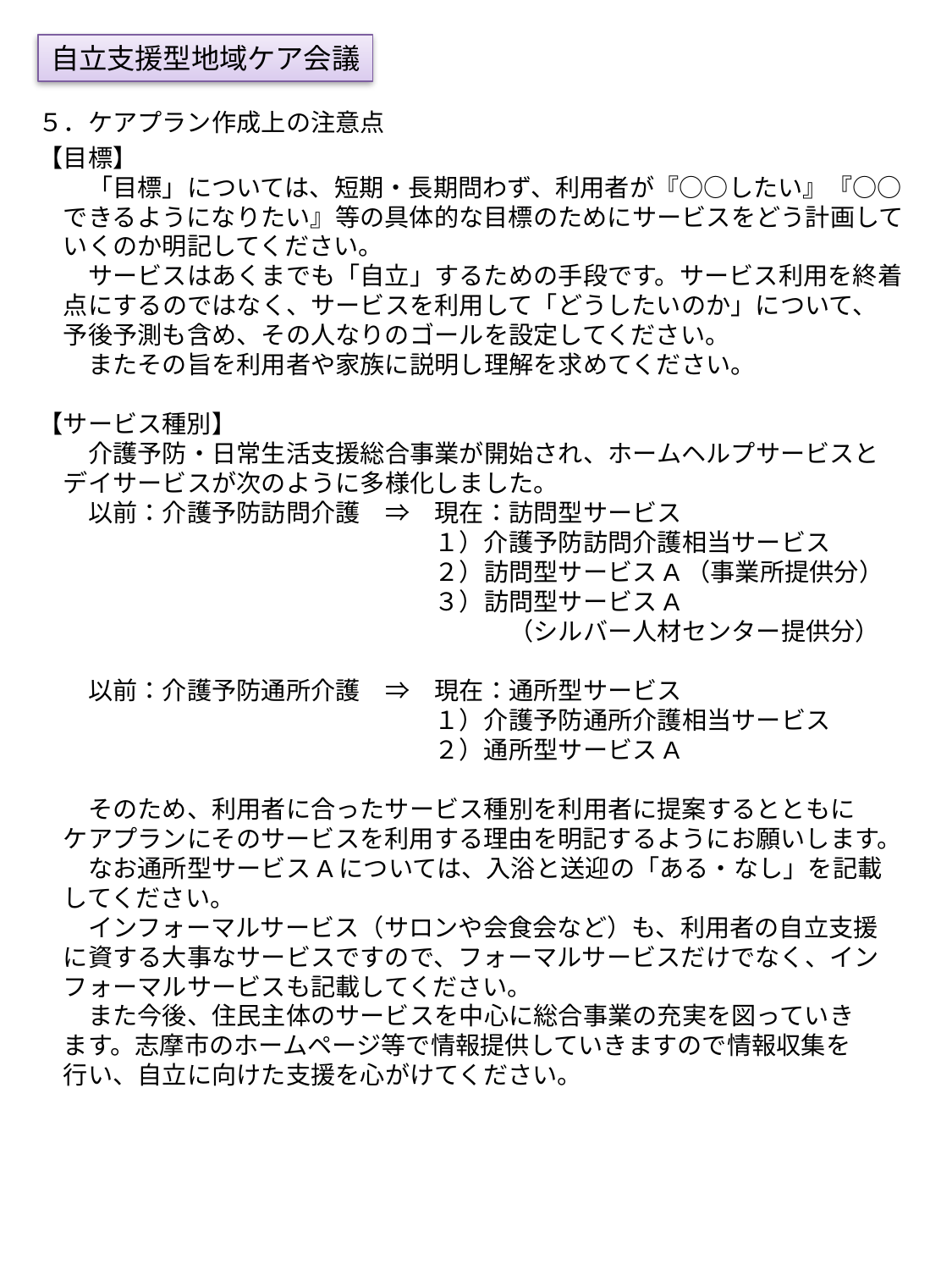

自立支援型地域ケア会議
５．ケアプラン作成上の注意点
【目標】
　　「目標」については、短期・長期問わず、利用者が『○○したい』『○○
　できるようになりたい』等の具体的な目標のためにサービスをどう計画して
　いくのか明記してください。
　　サービスはあくまでも「自立」するための手段です。サービス利用を終着
　点にするのではなく、サービスを利用して「どうしたいのか」について、
　予後予測も含め、その人なりのゴールを設定してください。
　　またその旨を利用者や家族に説明し理解を求めてください。

【サービス種別】
　　介護予防・日常生活支援総合事業が開始され、ホームヘルプサービスと
　デイサービスが次のように多様化しました。
　　以前：介護予防訪問介護　⇒　現在：訪問型サービス
　　　　　　　　　　　　　　　　１）介護予防訪問介護相当サービス
　　　　　　　　　　　　　　　　２）訪問型サービスA（事業所提供分）
　　　　　　　　　　　　　　　　３）訪問型サービスA
　　　　　　　　　　　　　　　　　　　（シルバー人材センター提供分）

　　以前：介護予防通所介護　⇒　現在：通所型サービス
　　　　　　　　　　　　　　　　１）介護予防通所介護相当サービス
　　　　　　　　　　　　　　　　２）通所型サービスA

　　そのため、利用者に合ったサービス種別を利用者に提案するとともに
　ケアプランにそのサービスを利用する理由を明記するようにお願いします。
　　なお通所型サービスAについては、入浴と送迎の「ある・なし」を記載
　してください。
　　インフォーマルサービス（サロンや会食会など）も、利用者の自立支援
　に資する大事なサービスですので、フォーマルサービスだけでなく、イン
　フォーマルサービスも記載してください。
　　また今後、住民主体のサービスを中心に総合事業の充実を図っていき
　ます。志摩市のホームページ等で情報提供していきますので情報収集を
　行い、自立に向けた支援を心がけてください。